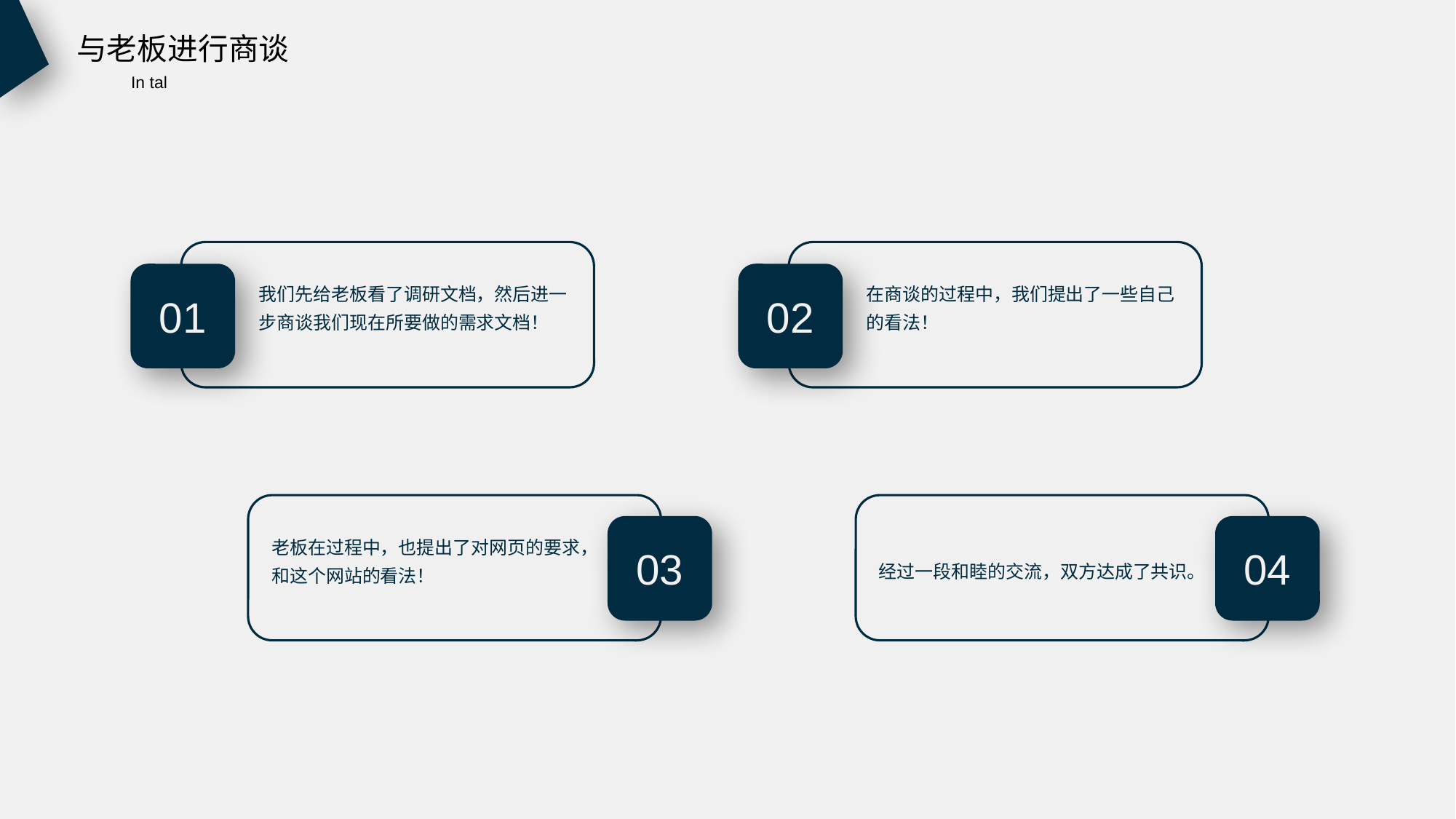

与老板进行商谈
In tal

01
02
我们先给老板看了调研文档，然后进一步商谈我们现在所要做的需求文档！
在商谈的过程中，我们提出了一些自己的看法！

03
04
老板在过程中，也提出了对网页的要求，
和这个网站的看法！
经过一段和睦的交流，双方达成了共识。